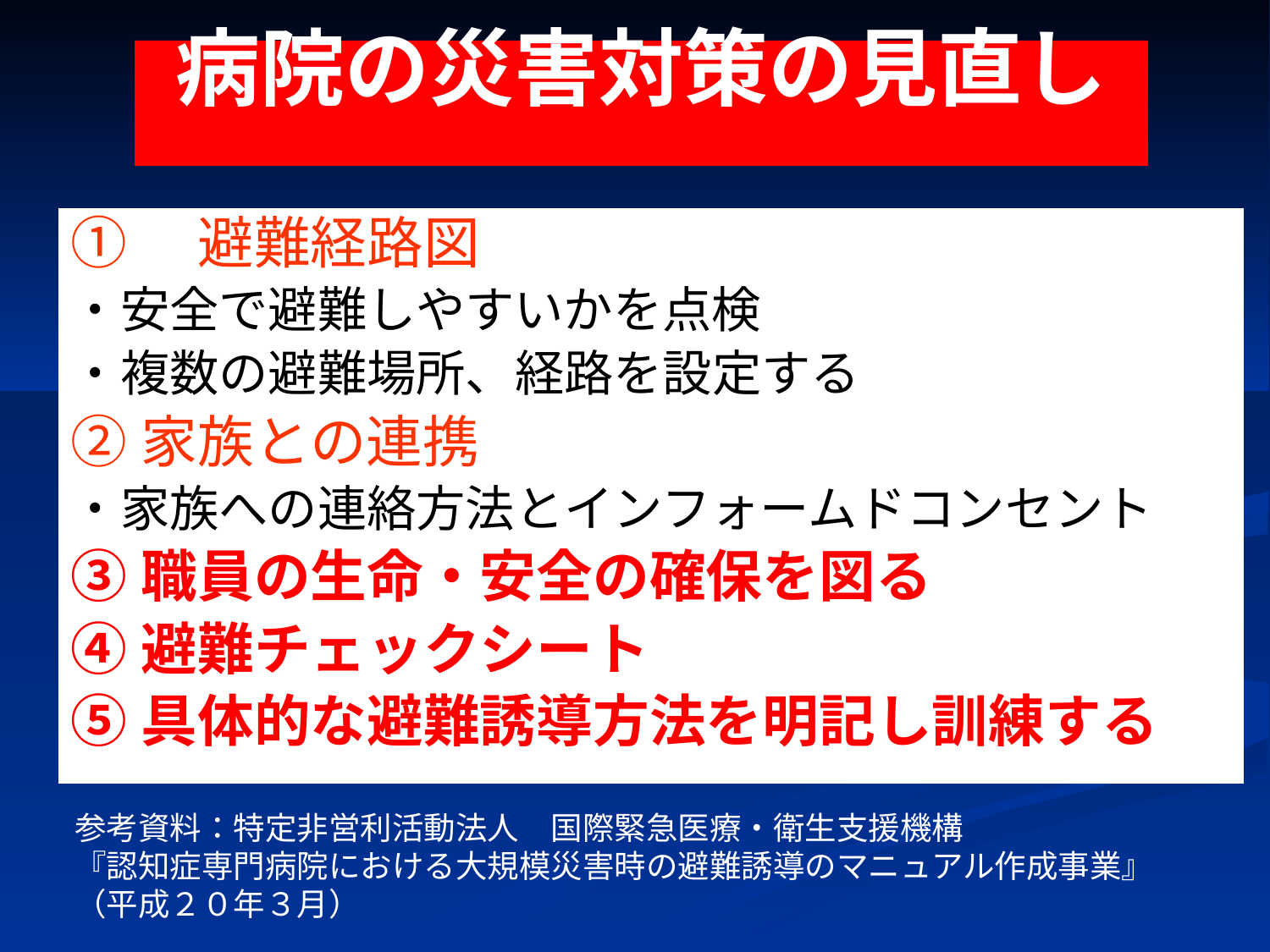

# 病院の災害対策の見直し
①　避難経路図
・安全で避難しやすいかを点検
・複数の避難場所、経路を設定する
②家族との連携
・家族への連絡方法とインフォームドコンセント
③職員の生命・安全の確保を図る
④避難チェックシート
⑤具体的な避難誘導方法を明記し訓練する
参考資料：特定非営利活動法人　国際緊急医療・衛生支援機構
『認知症専門病院における大規模災害時の避難誘導のマニュアル作成事業』
（平成２０年３月）